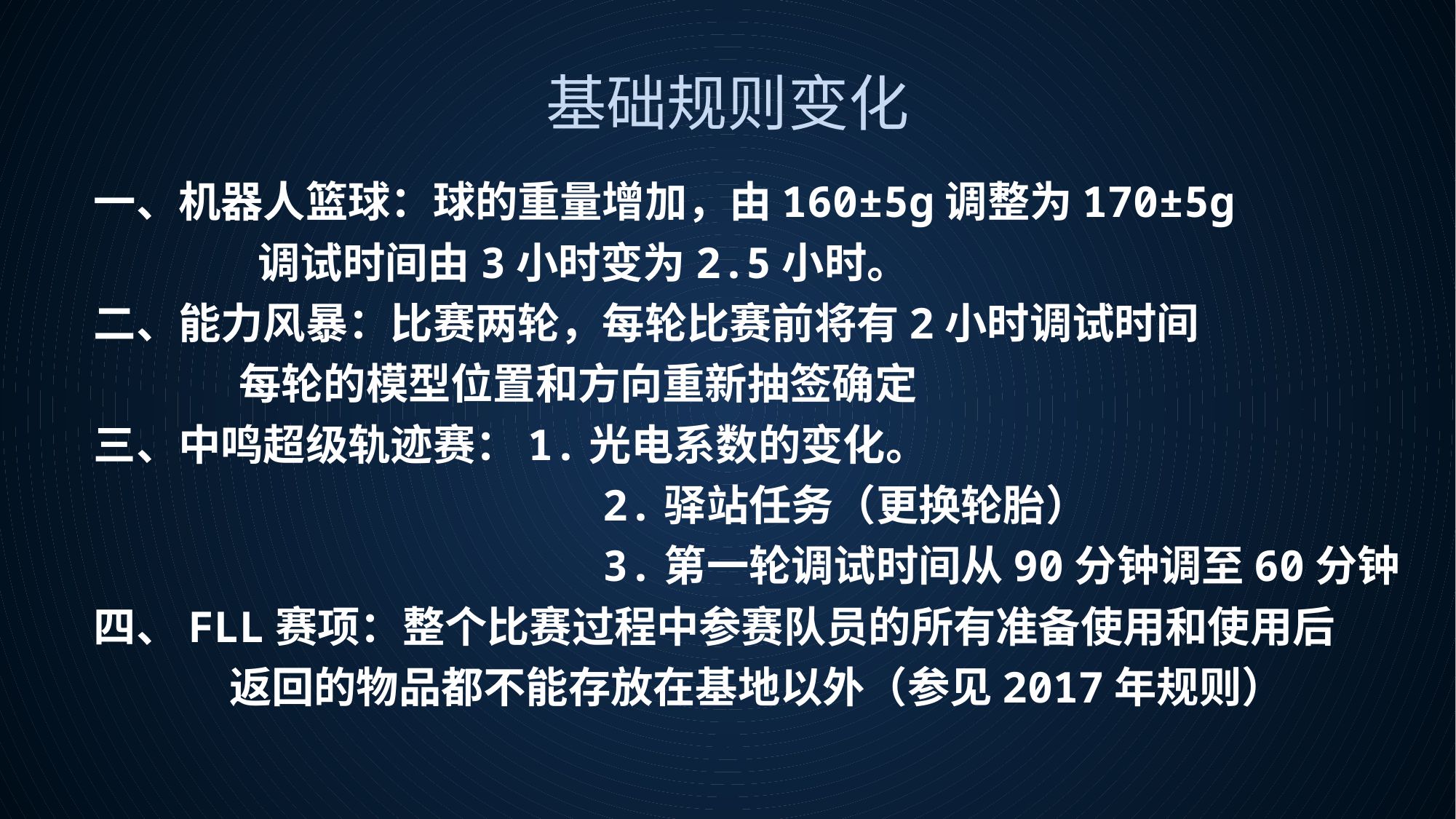

# 基础规则变化
一、机器人篮球：球的重量增加，由160±5g调整为170±5g
                调试时间由3小时变为2.5小时。
二、能力风暴：比赛两轮，每轮比赛前将有2小时调试时间
              每轮的模型位置和方向重新抽签确定
三、中鸣超级轨迹赛：1.光电系数的变化。
                    2.驿站任务（更换轮胎）
                    3.第一轮调试时间从90分钟调至60分钟
四、FLL赛项：整个比赛过程中参赛队员的所有准备使用和使用后
             返回的物品都不能存放在基地以外（参见2017年规则）